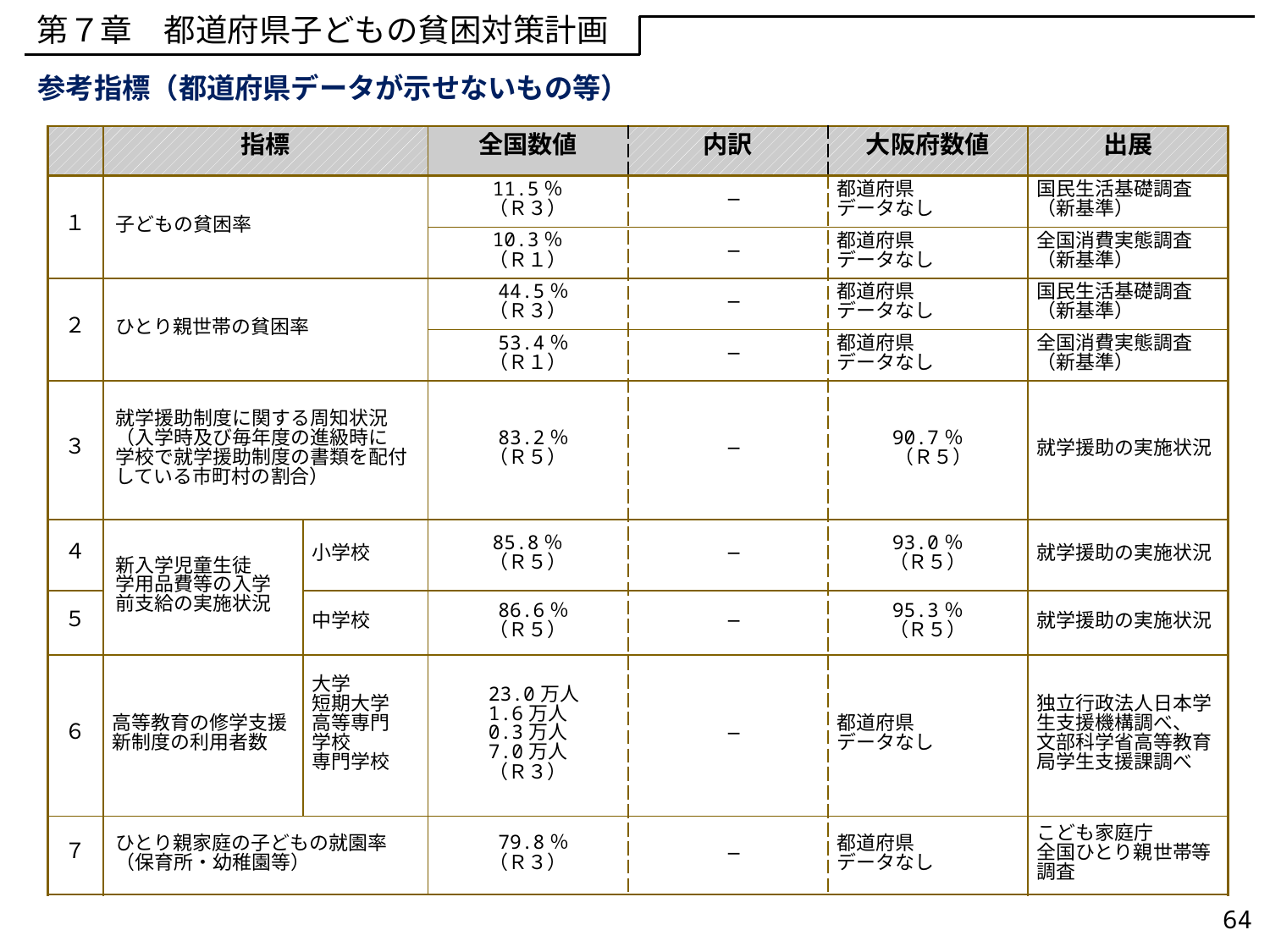

第７章　都道府県子どもの貧困対策計画
参考指標（都道府県データが示せないもの等）
|  | 指標 |  | 全国数値 | 内訳 | 大阪府数値 | 出展 |
| --- | --- | --- | --- | --- | --- | --- |
| １ | 子どもの貧困率 |  | 11.5％ （Ｒ３） | ― | 都道府県 データなし | 国民生活基礎調査 （新基準） |
|  |  |  | 10.3％ （Ｒ１） | ― | 都道府県 データなし | 全国消費実態調査 （新基準） |
| ２ | ひとり親世帯の貧困率 |  | 44.5％ （Ｒ３） | ― | 都道府県 データなし | 国民生活基礎調査 （新基準） |
|  |  |  | 53.4％ （Ｒ１） | ― | 都道府県 データなし | 全国消費実態調査 （新基準） |
| ３ | 就学援助制度に関する周知状況 （入学時及び毎年度の進級時に 学校で就学援助制度の書類を配付している市町村の割合） |  | 83.2％ （Ｒ５） | ― | 90.7％ 　（Ｒ５） | 就学援助の実施状況 |
| ４ | 新入学児童生徒 学用品費等の入学前支給の実施状況 | 小学校 | 85.8％ （Ｒ５） | ― | 93.0％ （Ｒ５） | 就学援助の実施状況 |
| ５ |  | 中学校 | 86.6％ （Ｒ５） | ― | 95.3％ （Ｒ５） | 就学援助の実施状況 |
| ６ | 高等教育の修学支援新制度の利用者数 | 大学 短期大学 高等専門 学校 専門学校 | 23.0万人 1.6万人 0.3万人 7.0万人 （Ｒ３） | ― | 都道府県 データなし | 独立行政法人日本学生支援機構調べ、 文部科学省高等教育局学生支援課調べ |
| ７ | ひとり親家庭の子どもの就園率（保育所・幼稚園等） |  | 79.8％ （Ｒ３） | ― | 都道府県 データなし | こども家庭庁 全国ひとり親世帯等調査 |
64